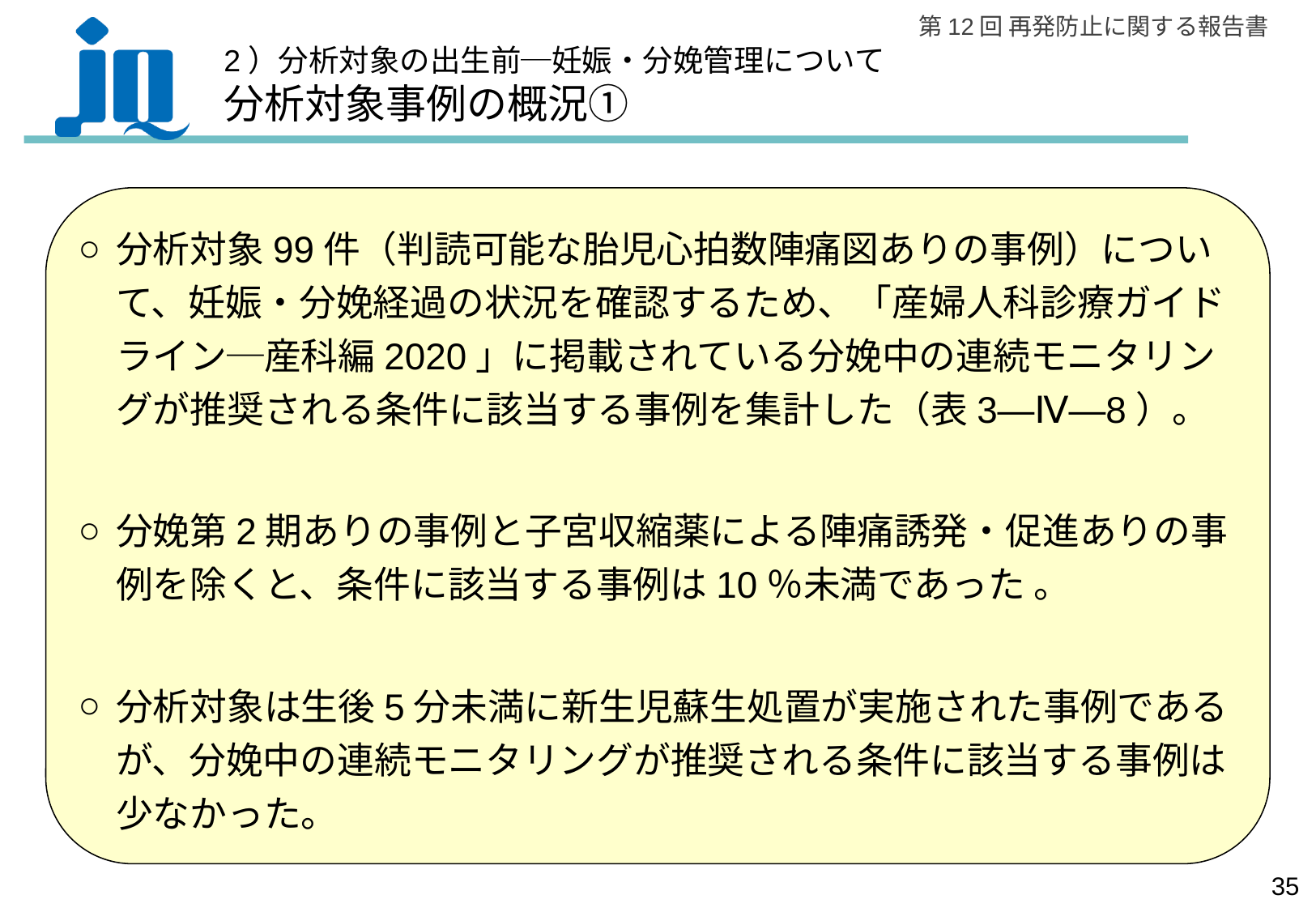

2）分析対象の出生前─妊娠・分娩管理について
分析対象事例の概況①
分析対象99件（判読可能な胎児心拍数陣痛図ありの事例）について、妊娠・分娩経過の状況を確認するため、「産婦人科診療ガイドライン─産科編2020」に掲載されている分娩中の連続モニタリングが推奨される条件に該当する事例を集計した（表3―Ⅳ―8）。

分娩第2期ありの事例と子宮収縮薬による陣痛誘発・促進ありの事例を除くと、条件に該当する事例は10％未満であった 。

分析対象は生後5分未満に新生児蘇生処置が実施された事例であるが、分娩中の連続モニタリングが推奨される条件に該当する事例は少なかった。
35